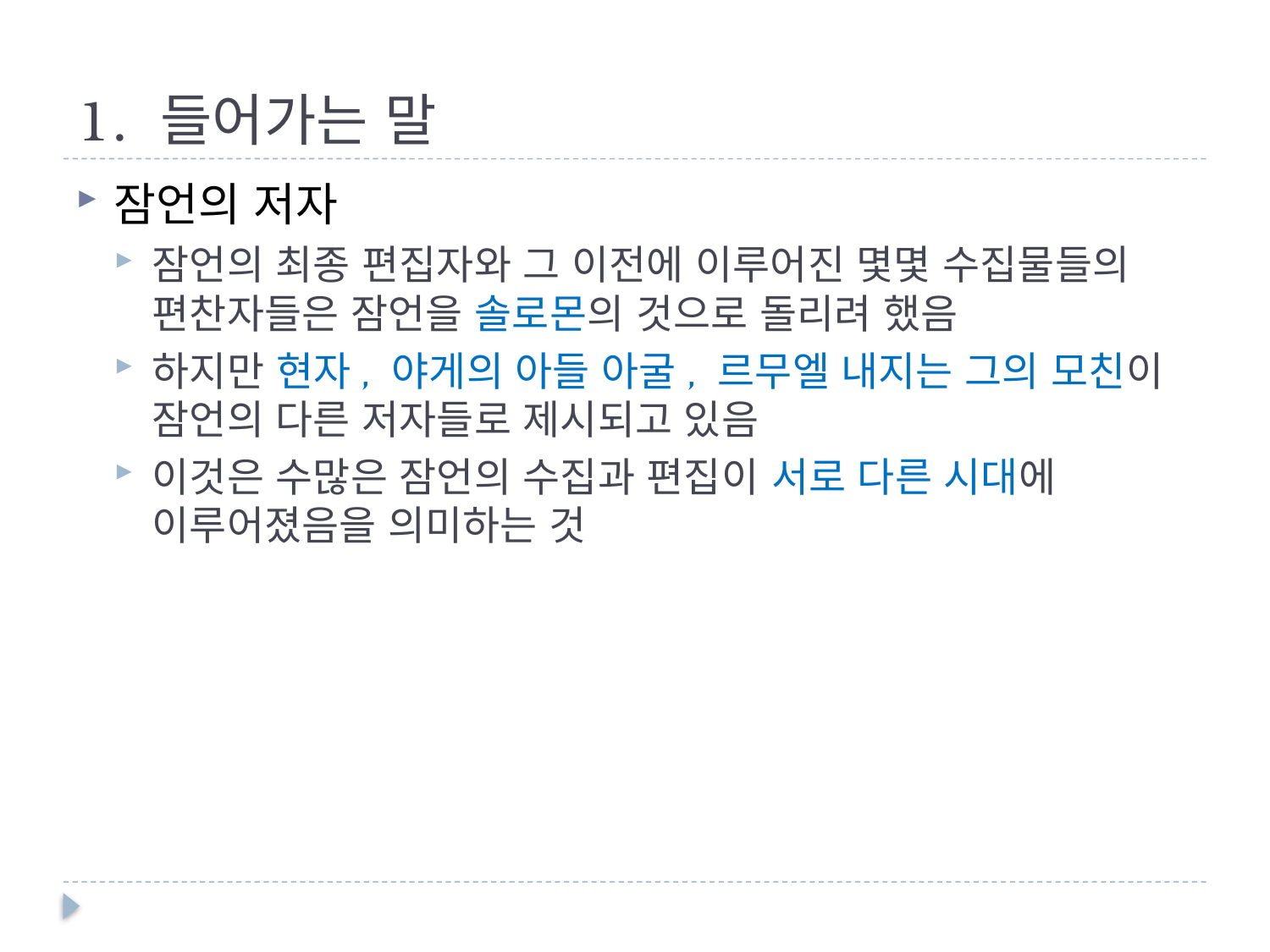

# 1. 들어가는 말
잠언의 저자
잠언의 최종 편집자와 그 이전에 이루어진 몇몇 수집물들의 편찬자들은 잠언을 솔로몬의 것으로 돌리려 했음
하지만 현자, 야게의 아들 아굴, 르무엘 내지는 그의 모친이 잠언의 다른 저자들로 제시되고 있음
이것은 수많은 잠언의 수집과 편집이 서로 다른 시대에 이루어졌음을 의미하는 것